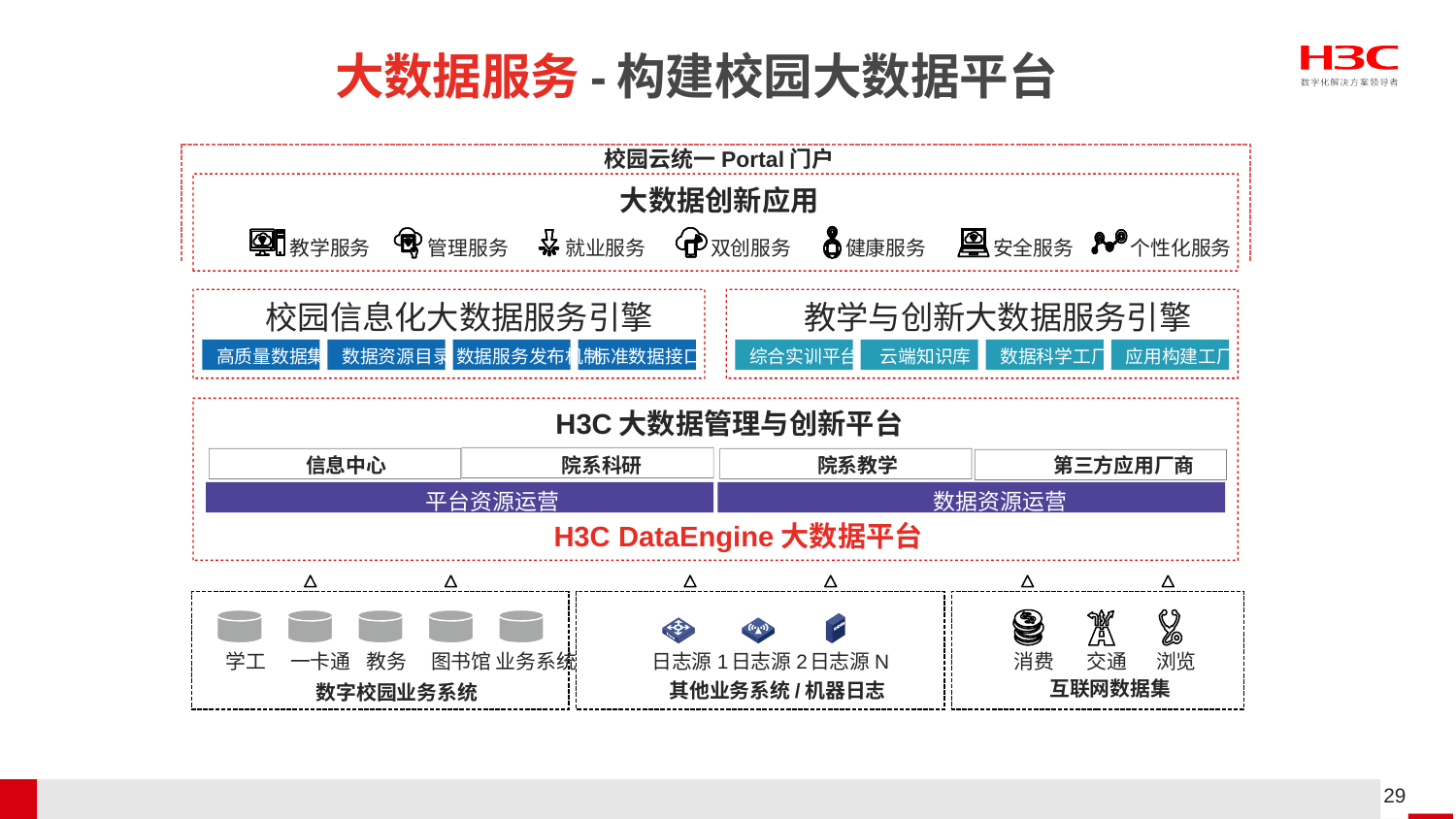

# 大数据服务-构建校园大数据平台
校园云统一Portal门户

大数据创新应用

教学服务
管理服务
就业服务
双创服务
健康服务
安全服务
个性化服务

校园信息化大数据服务引擎
教学与创新大数据服务引擎

高质量数据集
数据资源目录
数据服务发布机制
标准数据接口
综合实训平台
云端知识库
数据科学工厂
应用构建工厂

H3C大数据管理与创新平台

信息中心
院系科研
院系教学
第三方应用厂商

平台资源运营
数据资源运营

H3C DataEngine大数据平台

学工
一卡通
教务
图书馆
业务系统
日志源1
日志源2
日志源N
消费
交通
浏览
互联网数据集
其他业务系统/机器日志
数字校园业务系统